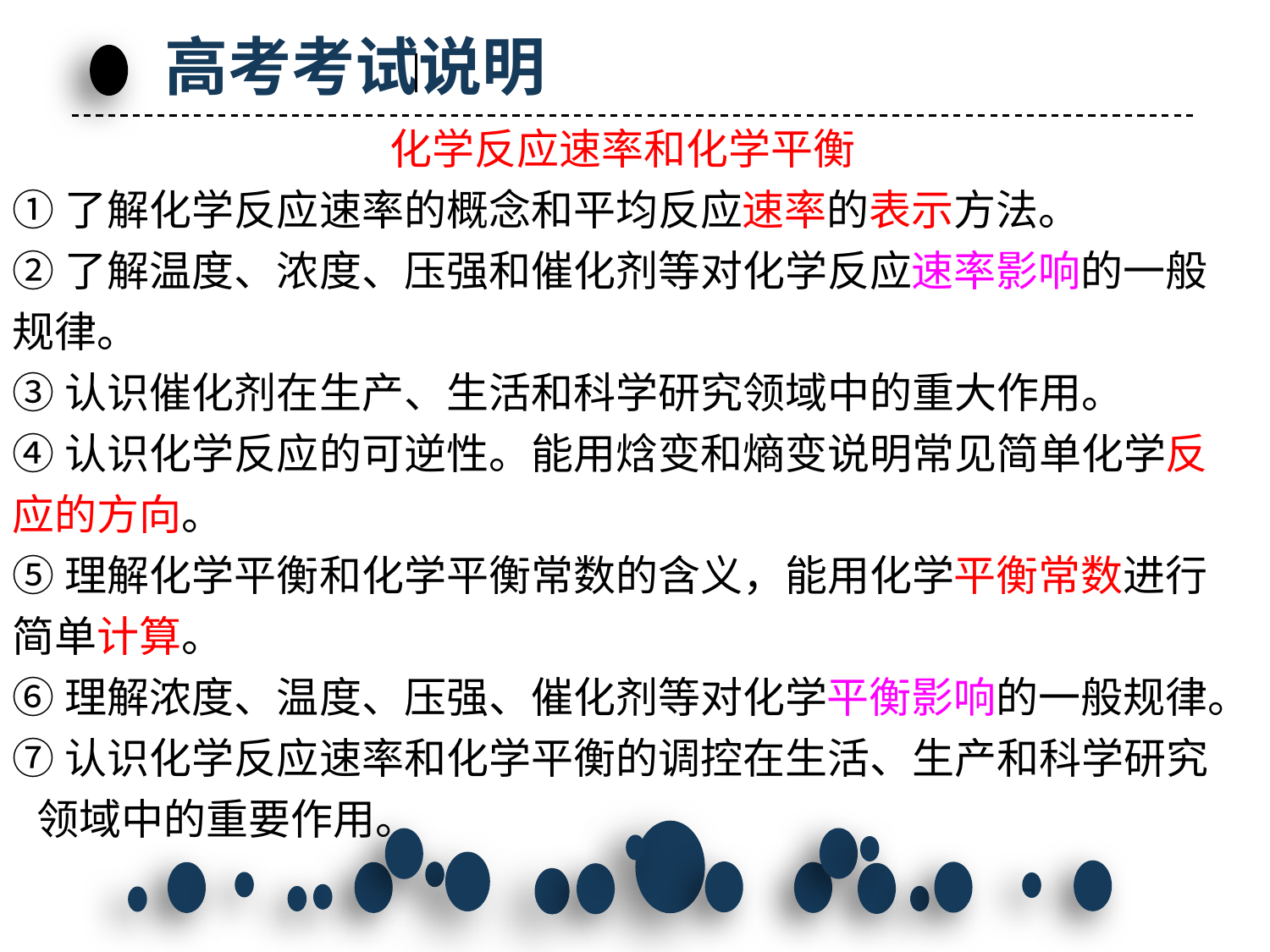

高考考试说明

化学反应速率和化学平衡
①了解化学反应速率的概念和平均反应速率的表示方法。
②了解温度、浓度、压强和催化剂等对化学反应速率影响的一般规律。
③认识催化剂在生产、生活和科学研究领域中的重大作用。
④认识化学反应的可逆性。能用焓变和熵变说明常见简单化学反应的方向。
⑤理解化学平衡和化学平衡常数的含义，能用化学平衡常数进行简单计算。
⑥理解浓度、温度、压强、催化剂等对化学平衡影响的一般规律。
⑦认识化学反应速率和化学平衡的调控在生活、生产和科学研究领域中的重要作用。
PPT模板：www.1ppt.com/moban/                  PPT素材：www.1ppt.com/sucai/
PPT背景：www.1ppt.com/beijing/                   PPT图表：www.1ppt.com/tubiao/
PPT下载：www.1ppt.com/xiazai/                     PPT教程： www.1ppt.com/powerpoint/
资料下载：www.1ppt.com/ziliao/                   范文下载：www.1ppt.com/fanwen/
试卷下载：www.1ppt.com/shiti/                     教案下载：www.1ppt.com/jiaoan/
PPT论坛：www.1ppt.cn                                     PPT课件：www.1ppt.com/kejian/
语文课件：www.1ppt.com/kejian/yuwen/    数学课件：www.1ppt.com/kejian/shuxue/
英语课件：www.1ppt.com/kejian/yingyu/    美术课件：www.1ppt.com/kejian/meishu/
科学课件：www.1ppt.com/kejian/kexue/     物理课件：www.1ppt.com/kejian/wuli/
化学课件：www.1ppt.com/kejian/huaxue/  生物课件：www.1ppt.com/kejian/shengwu/
地理课件：www.1ppt.com/kejian/dili/          历史课件：www.1ppt.com/kejian/lishi/